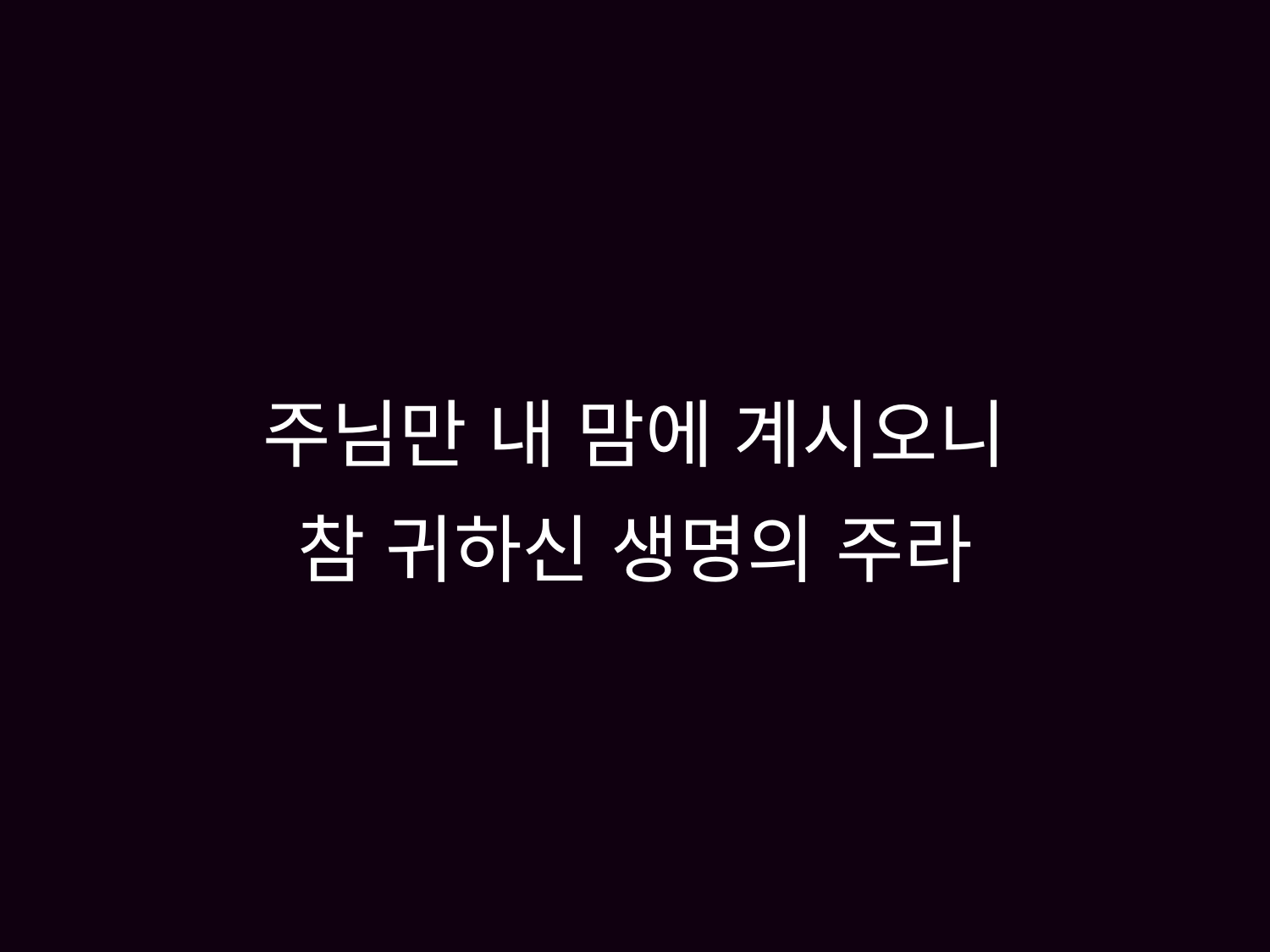

# 주님만 내 맘에 계시오니 참 귀하신 생명의 주라